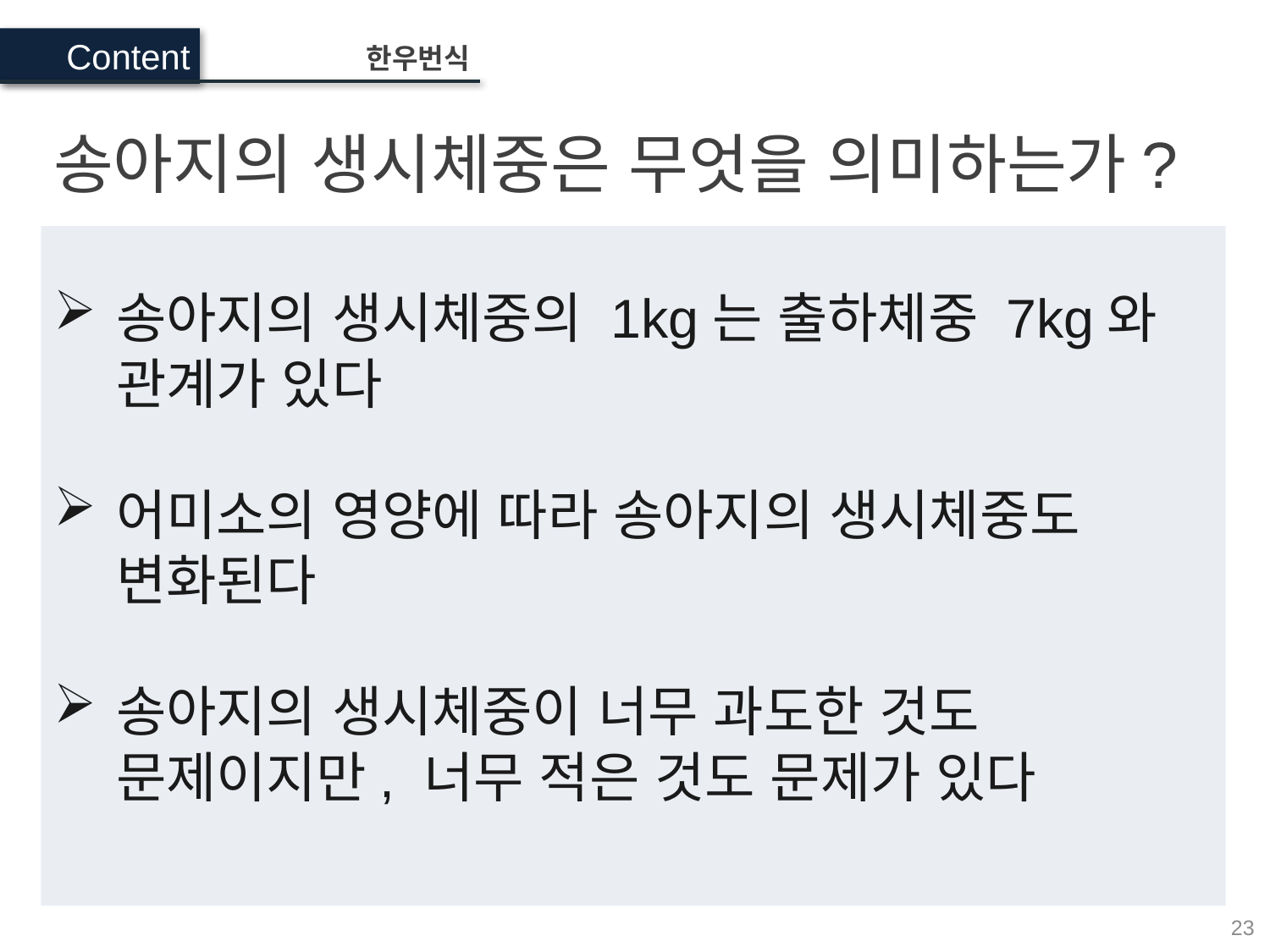

Content
한우번식
송아지의 생시체중은 무엇을 의미하는가?

송아지의 생시체중의 1kg는 출하체중 7kg와 관계가 있다

어미소의 영양에 따라 송아지의 생시체중도 변화된다

송아지의 생시체중이 너무 과도한 것도 문제이지만, 너무 적은 것도 문제가 있다

23